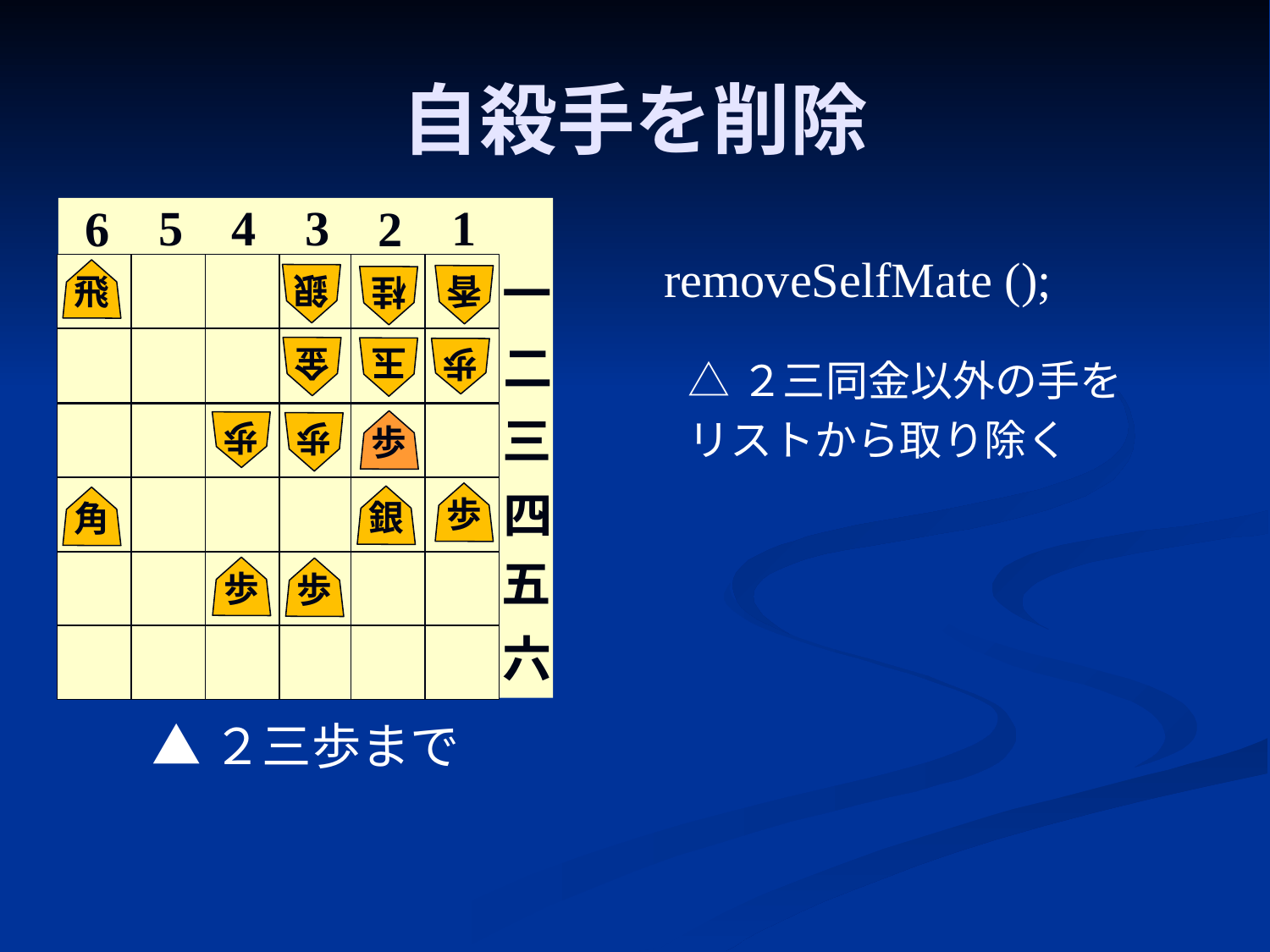

# 自殺手を削除
3
5
1
4
6
2

一
飛
銀
香
桂

二
金
玉
歩
三

歩
歩
歩

四
歩
銀
角
五

歩
歩
六

removeSelfMate ();
△２三同金以外の手を
リストから取り除く
▲２三歩まで